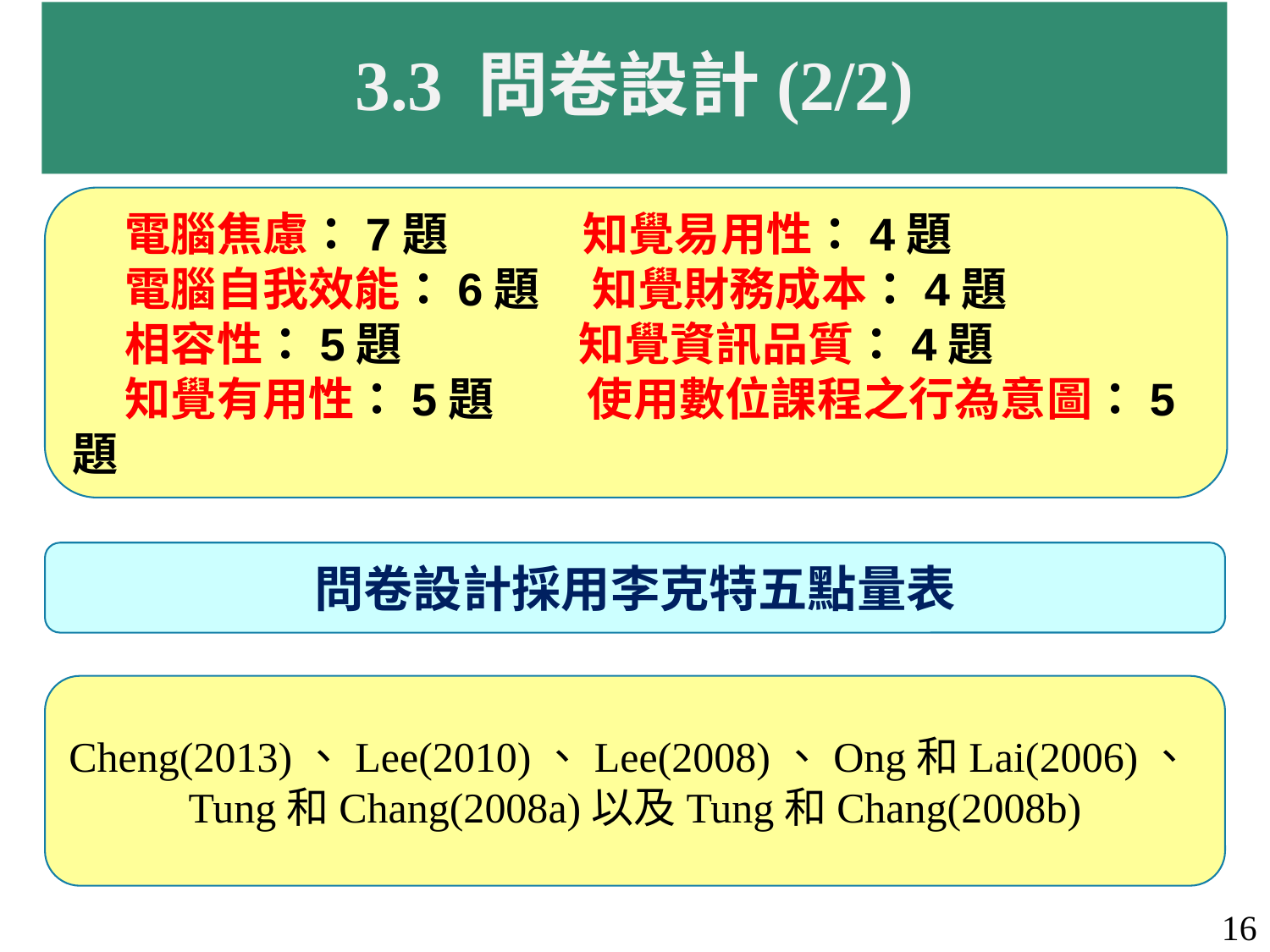

# 3.3 問卷設計(2/2)
    電腦焦慮：7題             知覺易用性：4題
    電腦自我效能：6題     知覺財務成本：4題
    相容性：5題                 知覺資訊品質：4題
    知覺有用性：5題         使用數位課程之行為意圖：5題
問卷設計採用李克特五點量表
Cheng(2013)、Lee(2010)、Lee(2008)、Ong和Lai(2006)、Tung和Chang(2008a)以及Tung和Chang(2008b)
16